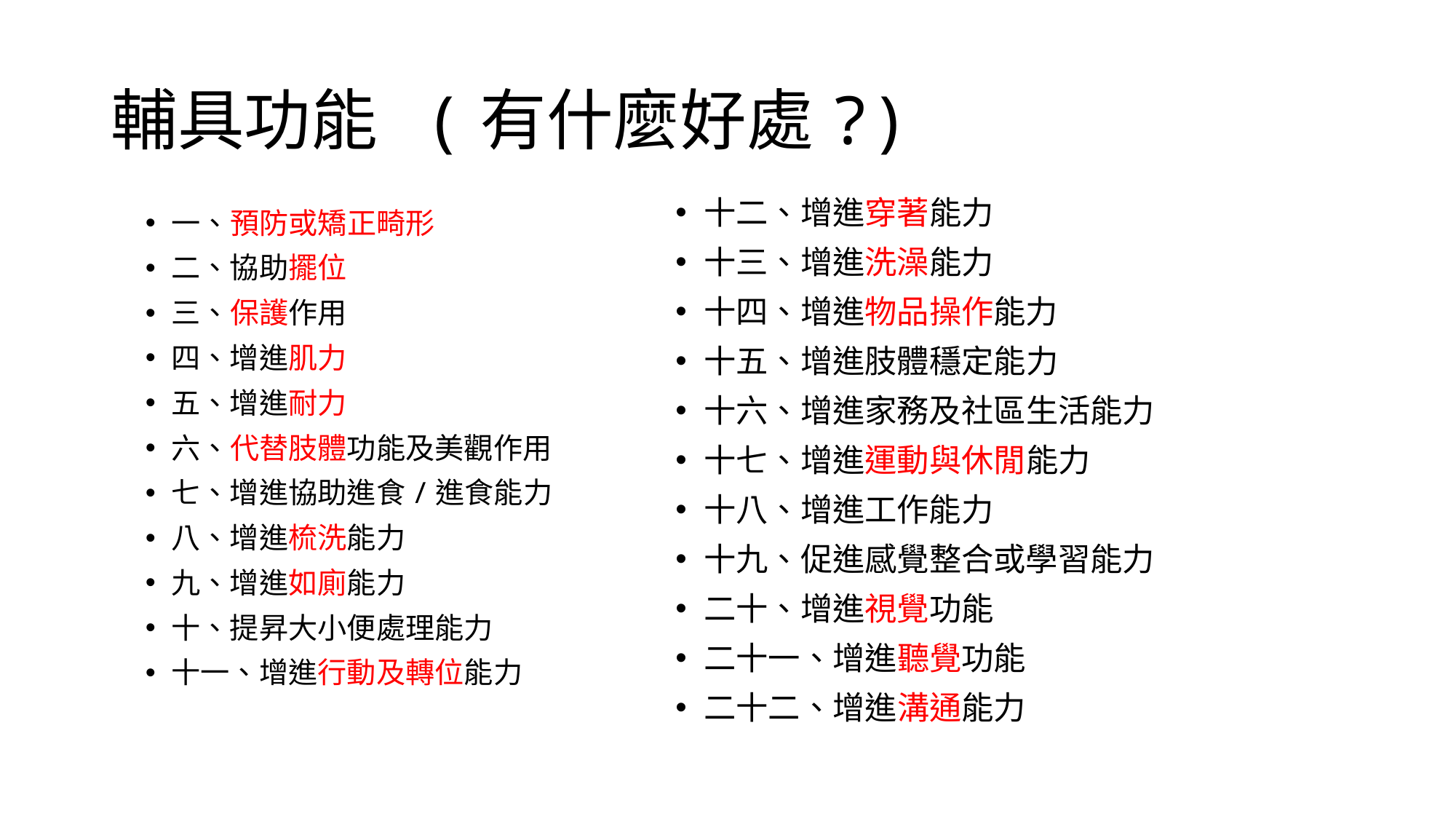

# 輔具功能  (有什麼好處?)
十二、增進穿著能力
十三、增進洗澡能力
十四、增進物品操作能力
十五、增進肢體穩定能力
十六、增進家務及社區生活能力
十七、增進運動與休閒能力
十八、增進工作能力
十九、促進感覺整合或學習能力
二十、增進視覺功能
二十一、增進聽覺功能
二十二、增進溝通能力

一、預防或矯正畸形
二、協助擺位
三、保護作用
四、增進肌力
五、增進耐力
六、代替肢體功能及美觀作用
七、增進協助進食/進食能力
八、增進梳洗能力
九、增進如廁能力
十、提昇大小便處理能力
十一、增進行動及轉位能力